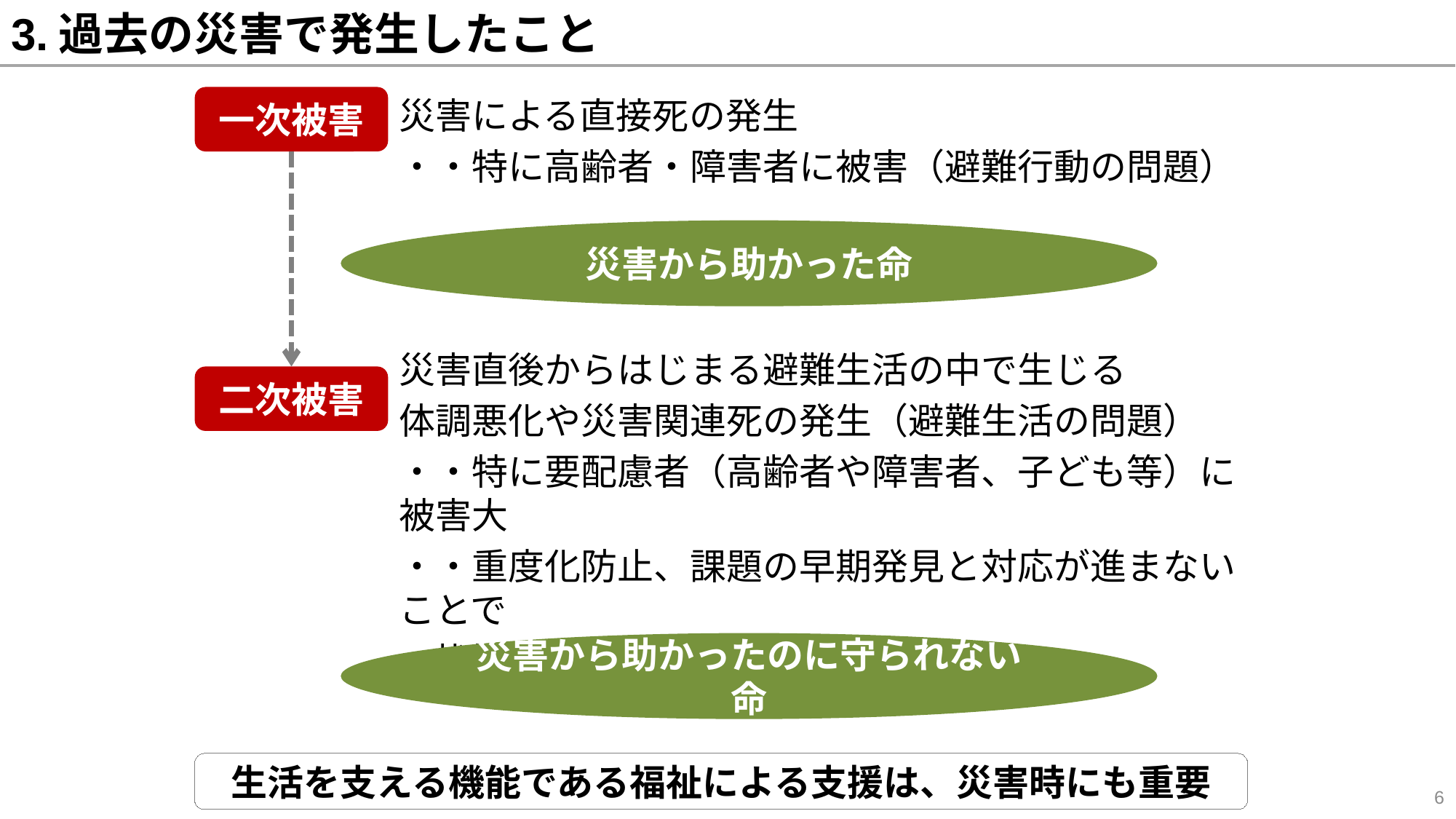

# 3.過去の災害で発生したこと
一次被害
災害による直接死の発生
・・特に高齢者・障害者に被害（避難行動の問題）

災害直後からはじまる避難生活の中で生じる
体調悪化や災害関連死の発生（避難生活の問題）
・・特に要配慮者（高齢者や障害者、子ども等）に被害大
・・重度化防止、課題の早期発見と対応が進まないことで
   状態が悪化することになる
災害から助かった命
二次被害
災害から助かったのに守られない命
生活を支える機能である福祉による支援は、災害時にも重要
6